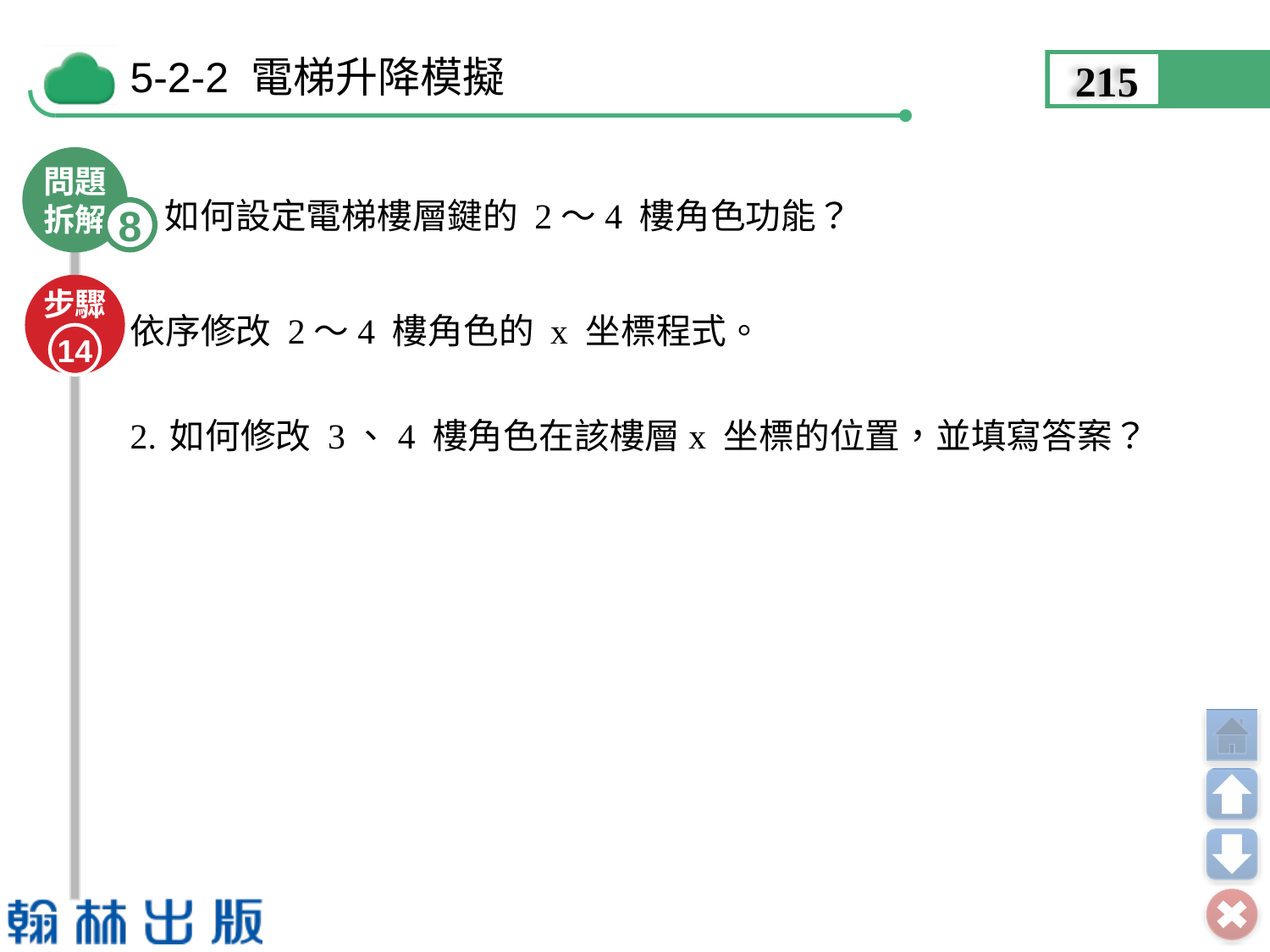

215
問題
拆解
8
如何設定電梯樓層鍵的 2～4 樓角色功能？

步驟

14
依序修改 2～4 樓角色的 x 坐標程式。
2.	如何修改 3、4 樓角色在該樓層x 坐標的位置，並填寫答案？